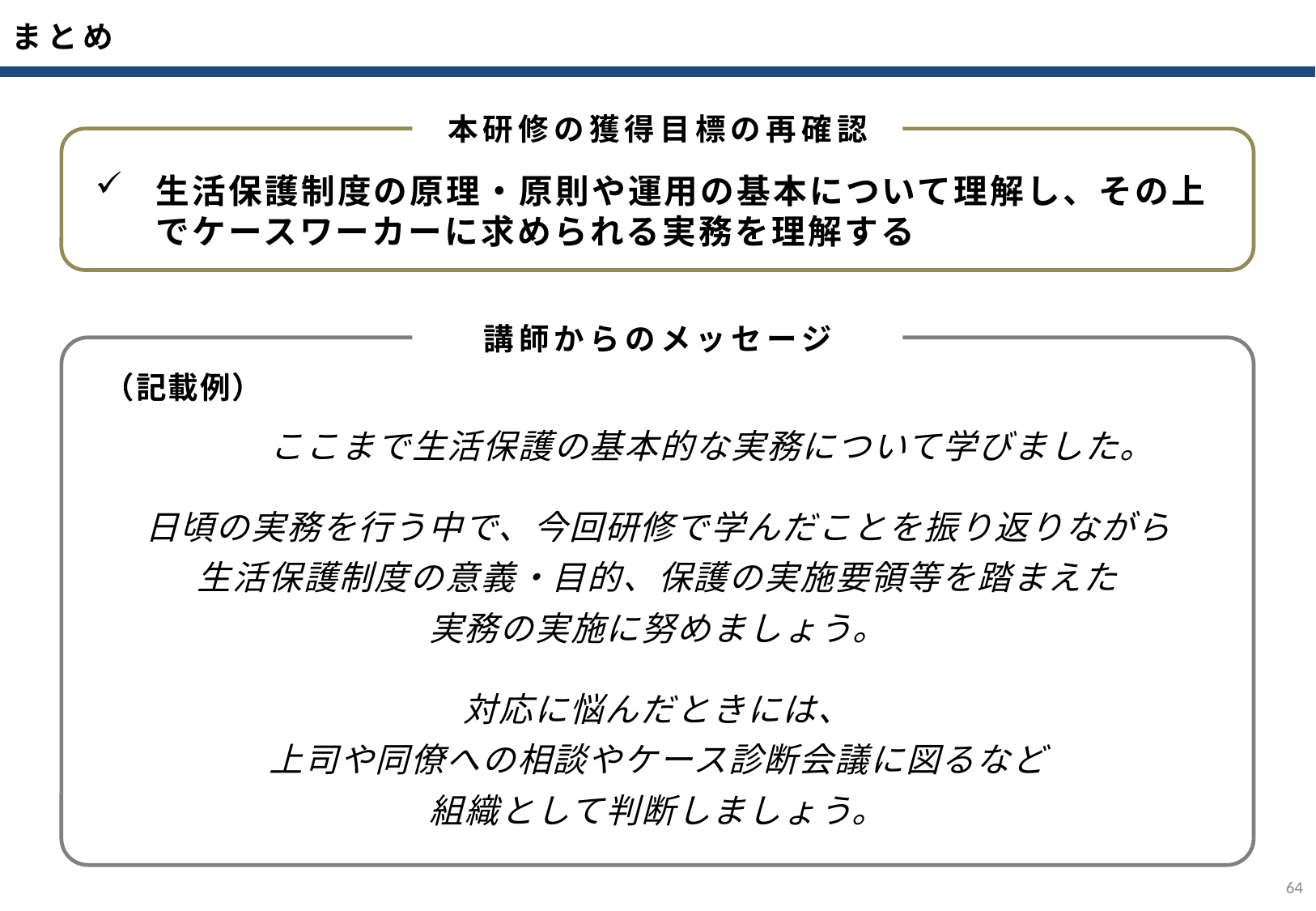

まとめ
本研修の獲得目標の再確認

生活保護制度の原理・原則や運用の基本について理解し、その上でケースワーカーに求められる実務を理解する
講師からのメッセージ

　　　　　ここまで生活保護の基本的な実務について学びました。
日頃の実務を行う中で、今回研修で学んだことを振り返りながら
生活保護制度の意義・目的、保護の実施要領等を踏まえた
実務の実施に努めましょう。
対応に悩んだときには、
上司や同僚への相談やケース診断会議に図るなど
組織として判断しましょう。
（記載例）
64